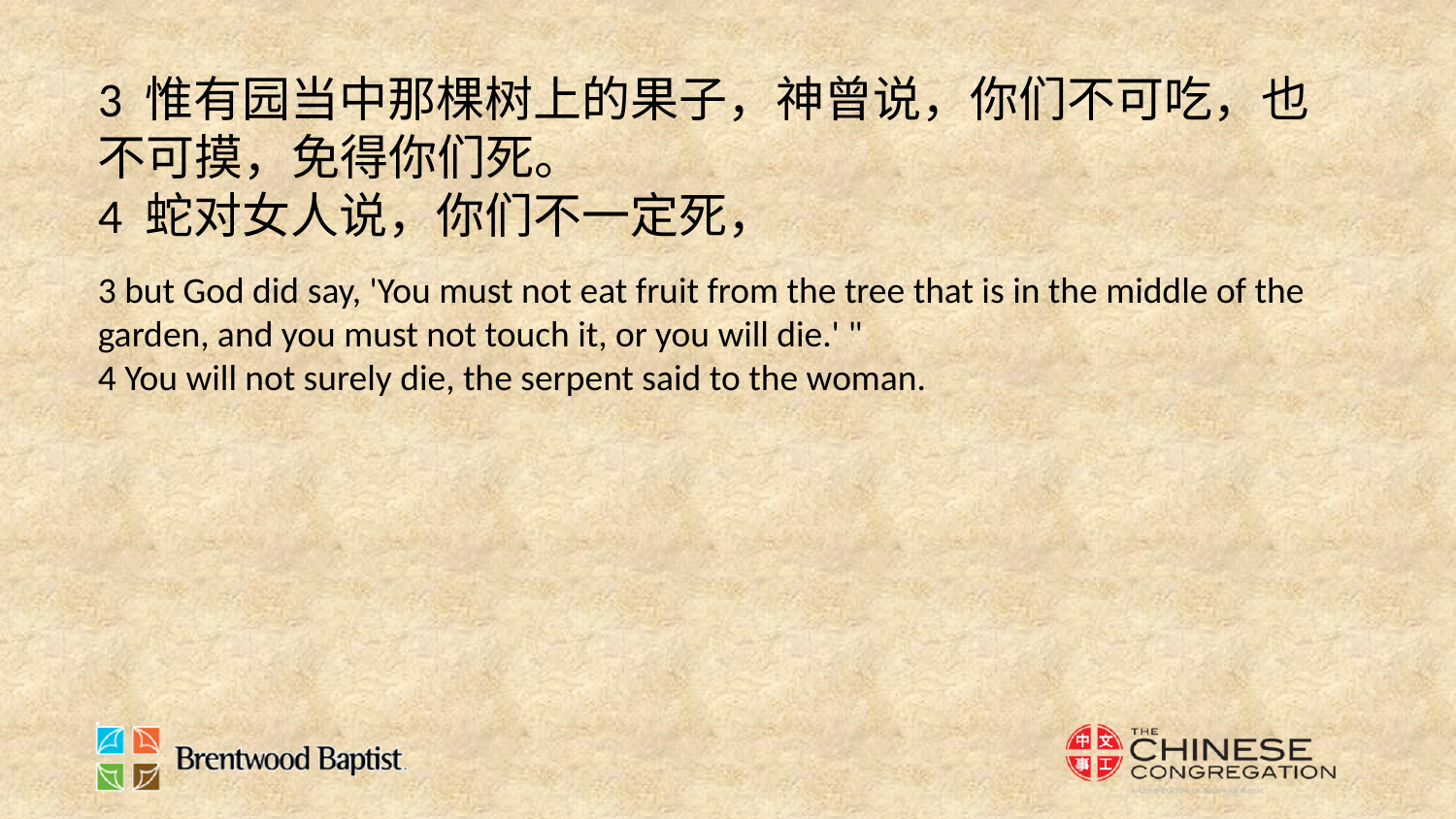

3 惟有园当中那棵树上的果子，神曾说，你们不可吃，也不可摸，免得你们死。
4 蛇对女人说，你们不一定死，

3 but God did say, 'You must not eat fruit from the tree that is in the middle of the garden, and you must not touch it, or you will die.' "
4 You will not surely die, the serpent said to the woman.